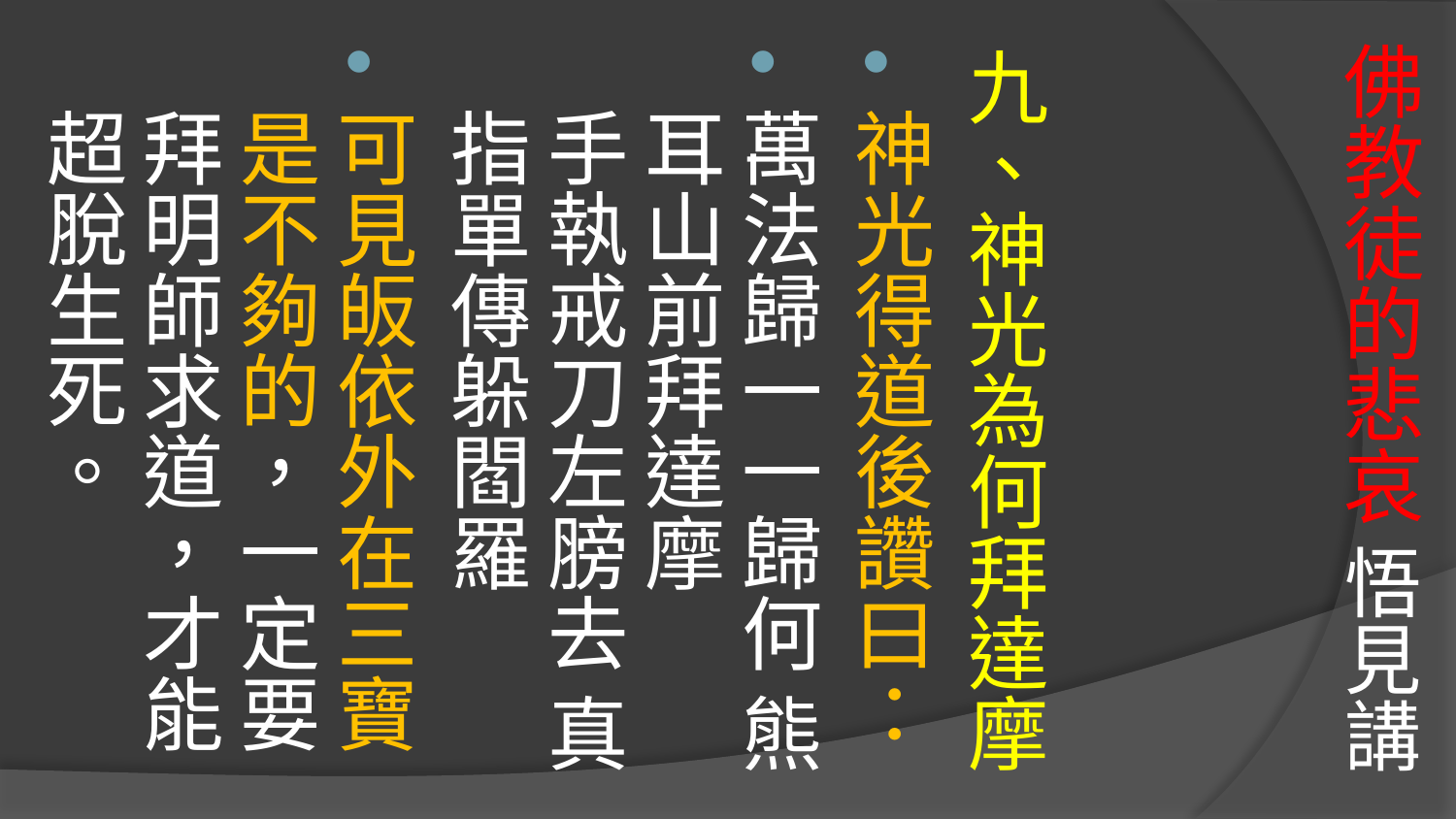

# 佛教徒的悲哀 悟見講
九、神光為何拜達摩
神光得道後讚曰：
萬法歸一一歸何 熊耳山前拜達摩 
手執戒刀左膀去 真指單傳躲閻羅
可見皈依外在三寶是不夠的，一定要拜明師求道，才能超脫生死。